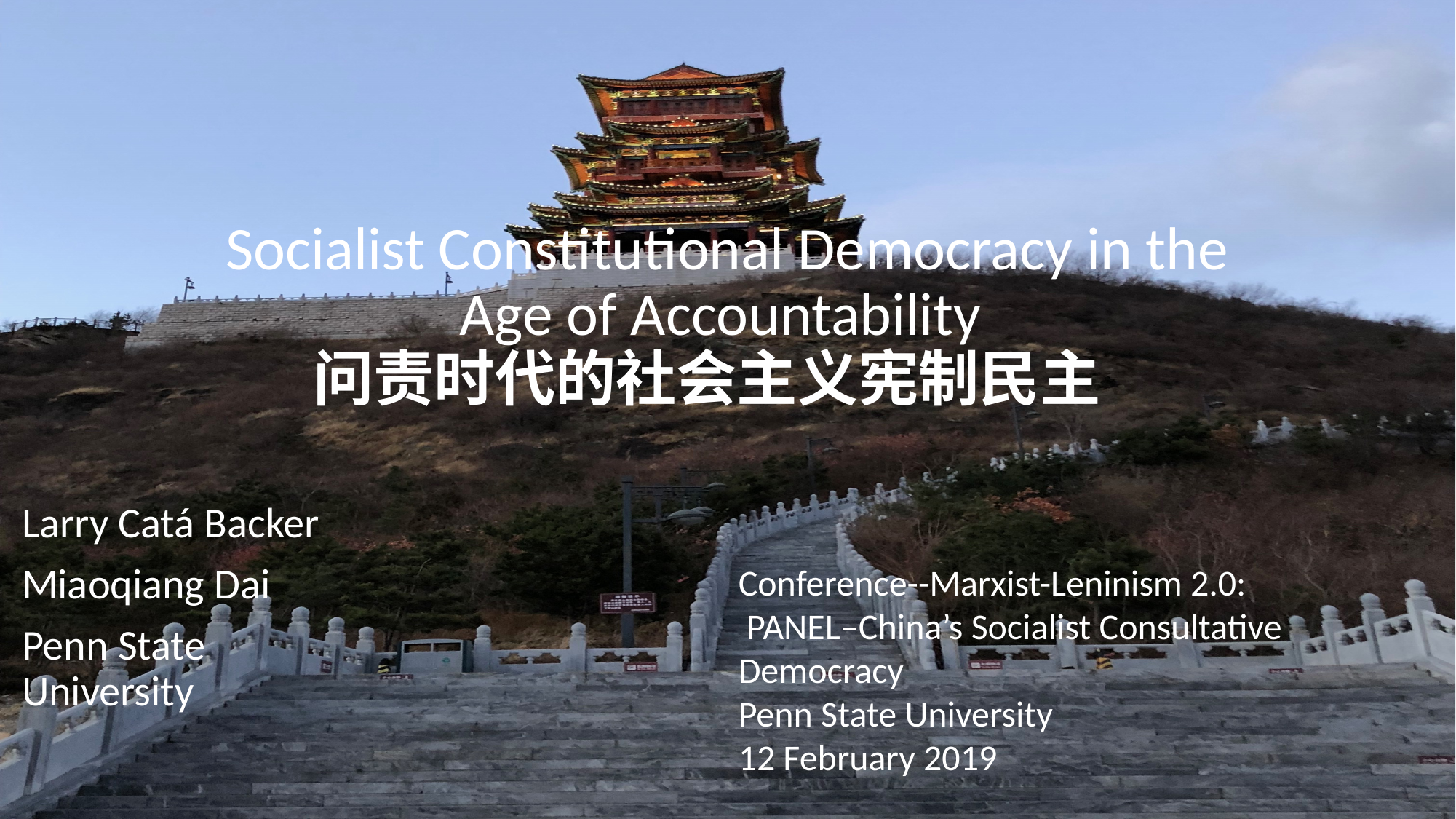

# Socialist Constitutional Democracy in the Age of Accountability 问责时代的社会主义宪制民主
Larry Catá Backer
Miaoqiang Dai
Penn State University
Conference--Marxist-Leninism 2.0:
 PANEL–China’s Socialist Consultative Democracy
Penn State University
12 February 2019